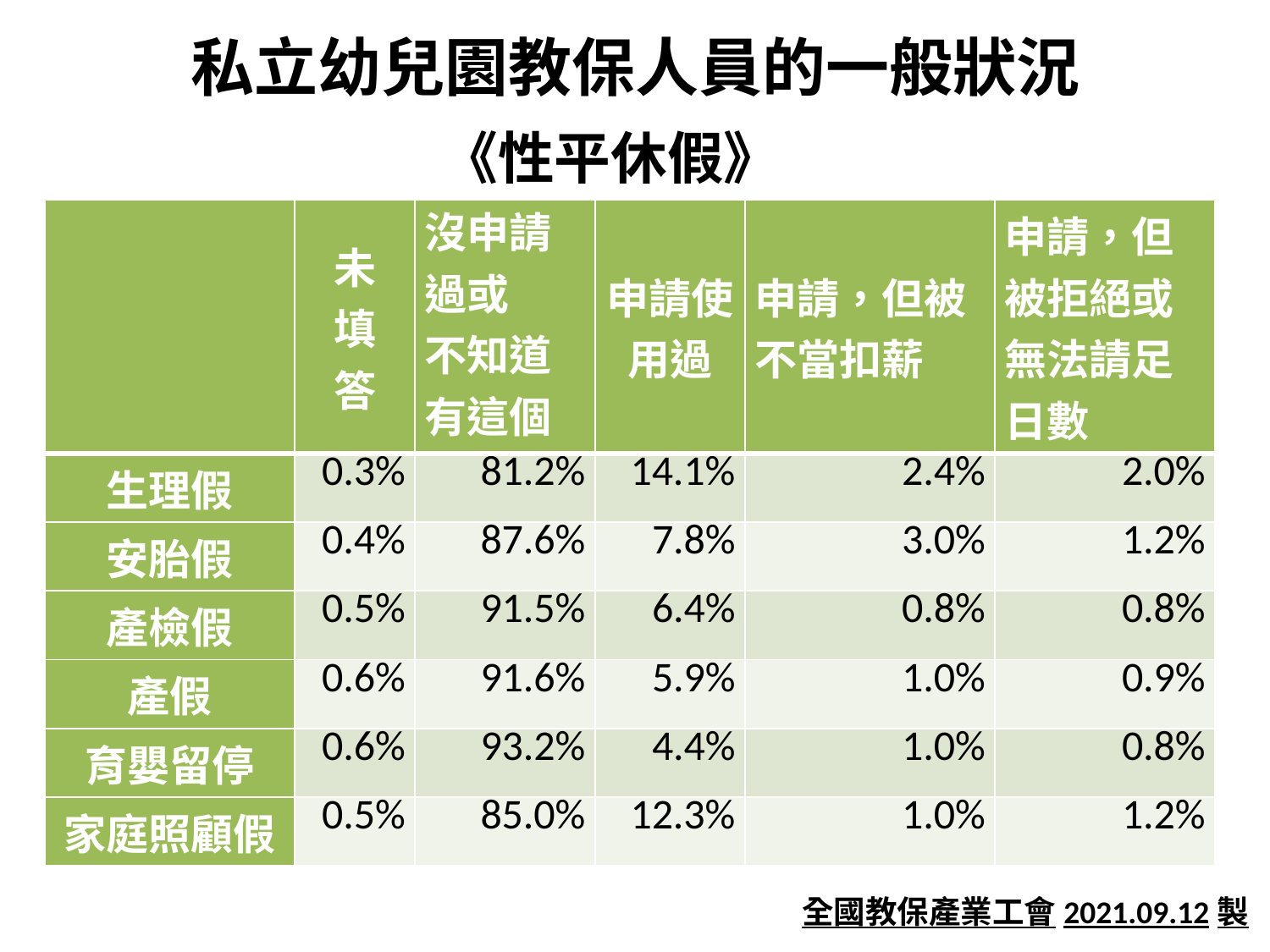

# 私立幼兒園教保人員的一般狀況
《性平休假》
|  | 未 填 答 | 沒申請過或 不知道有這個假 | 申請使用過 | 申請，但被不當扣薪 | 申請，但被拒絕或無法請足日數 |
| --- | --- | --- | --- | --- | --- |
| 生理假 | 0.3% | 81.2% | 14.1% | 2.4% | 2.0% |
| 安胎假 | 0.4% | 87.6% | 7.8% | 3.0% | 1.2% |
| 產檢假 | 0.5% | 91.5% | 6.4% | 0.8% | 0.8% |
| 產假 | 0.6% | 91.6% | 5.9% | 1.0% | 0.9% |
| 育嬰留停 | 0.6% | 93.2% | 4.4% | 1.0% | 0.8% |
| 家庭照顧假 | 0.5% | 85.0% | 12.3% | 1.0% | 1.2% |
全國教保產業工會2021.09.12製